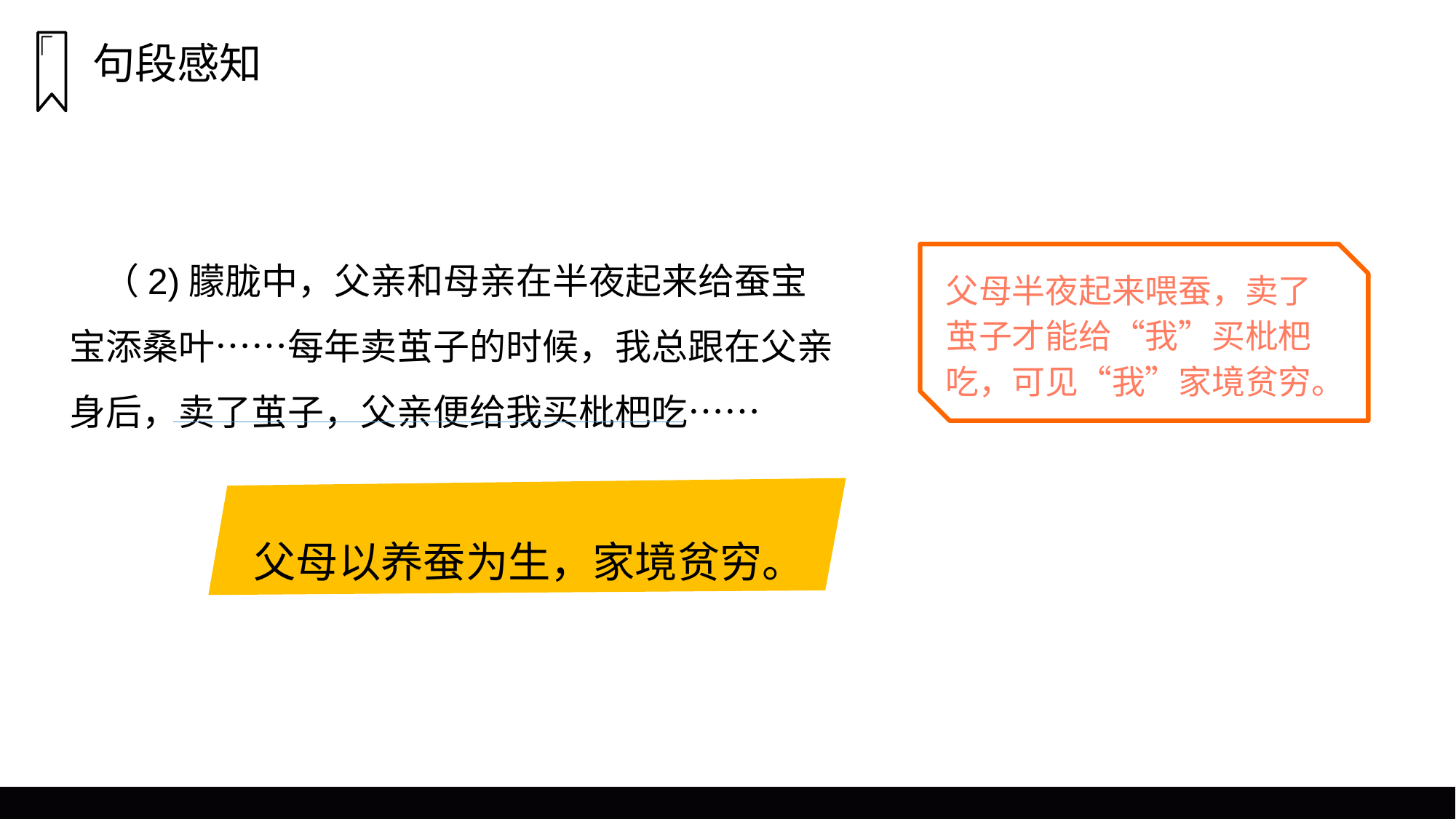

句段感知
   （2)朦胧中，父亲和母亲在半夜起来给蚕宝宝添桑叶……每年卖茧子的时候，我总跟在父亲身后，卖了茧子，父亲便给我买枇杷吃……
父母半夜起来喂蚕，卖了茧子才能给“我”买枇杷吃，可见“我”家境贫穷。

父母以养蚕为生，家境贫穷。